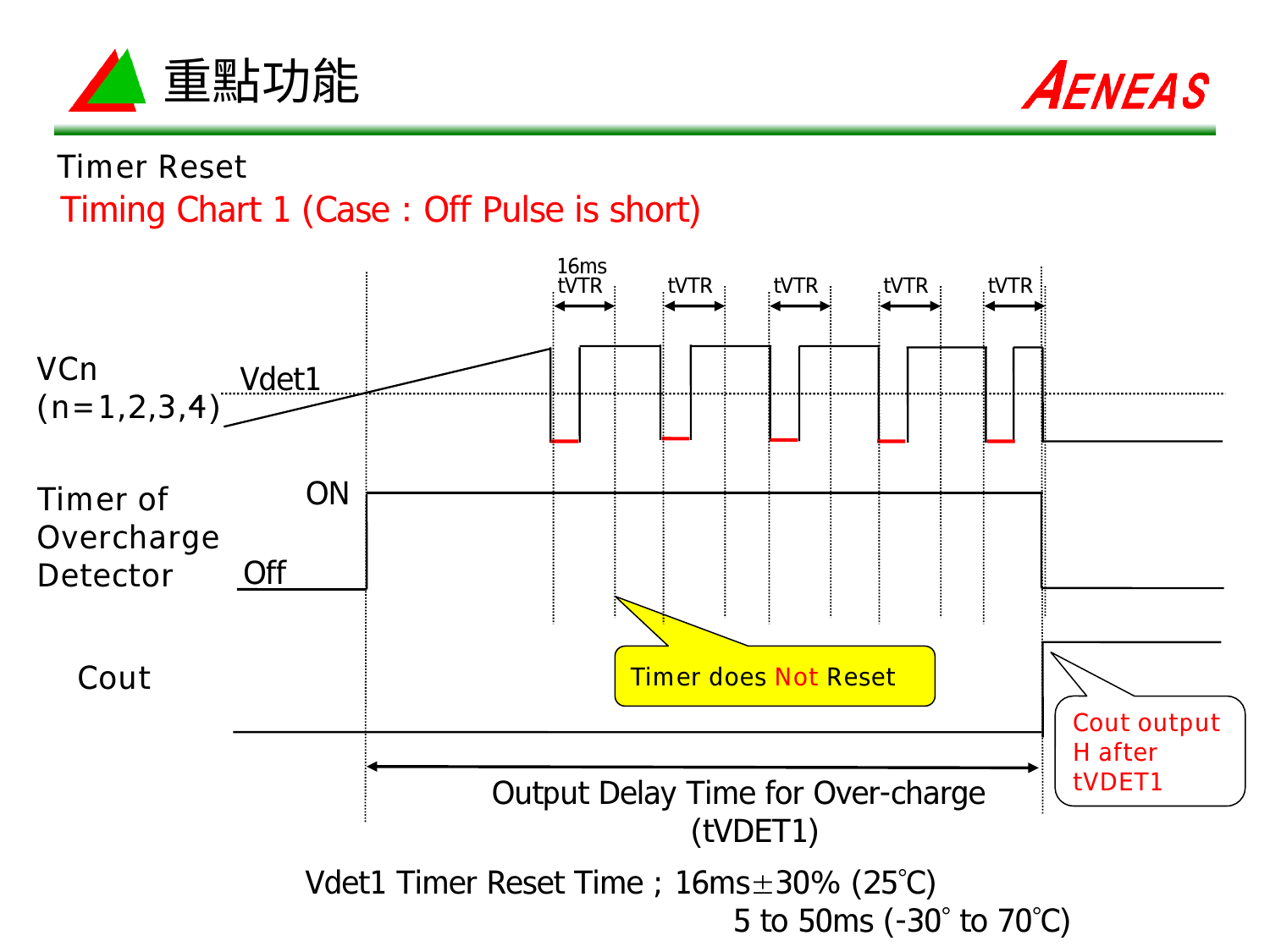

# 重點功能
Timer Reset
Timing Chart 1 (Case : Off Pulse is short)
16ms
tVTR
tVTR
tVTR
tVTR
tVTR

VCn
(n=1,2,3,4)

Vdet1

ON
Timer of
Overcharge Detector

Off

Timer does Not Reset
Cout
Cout output H after tVDET1

Output Delay Time for Over-charge
                    (tVDET1)

Vdet1 Timer Reset Time ; 16ms±30% (25°C)
                                           5 to 50ms (-30° to 70°C)